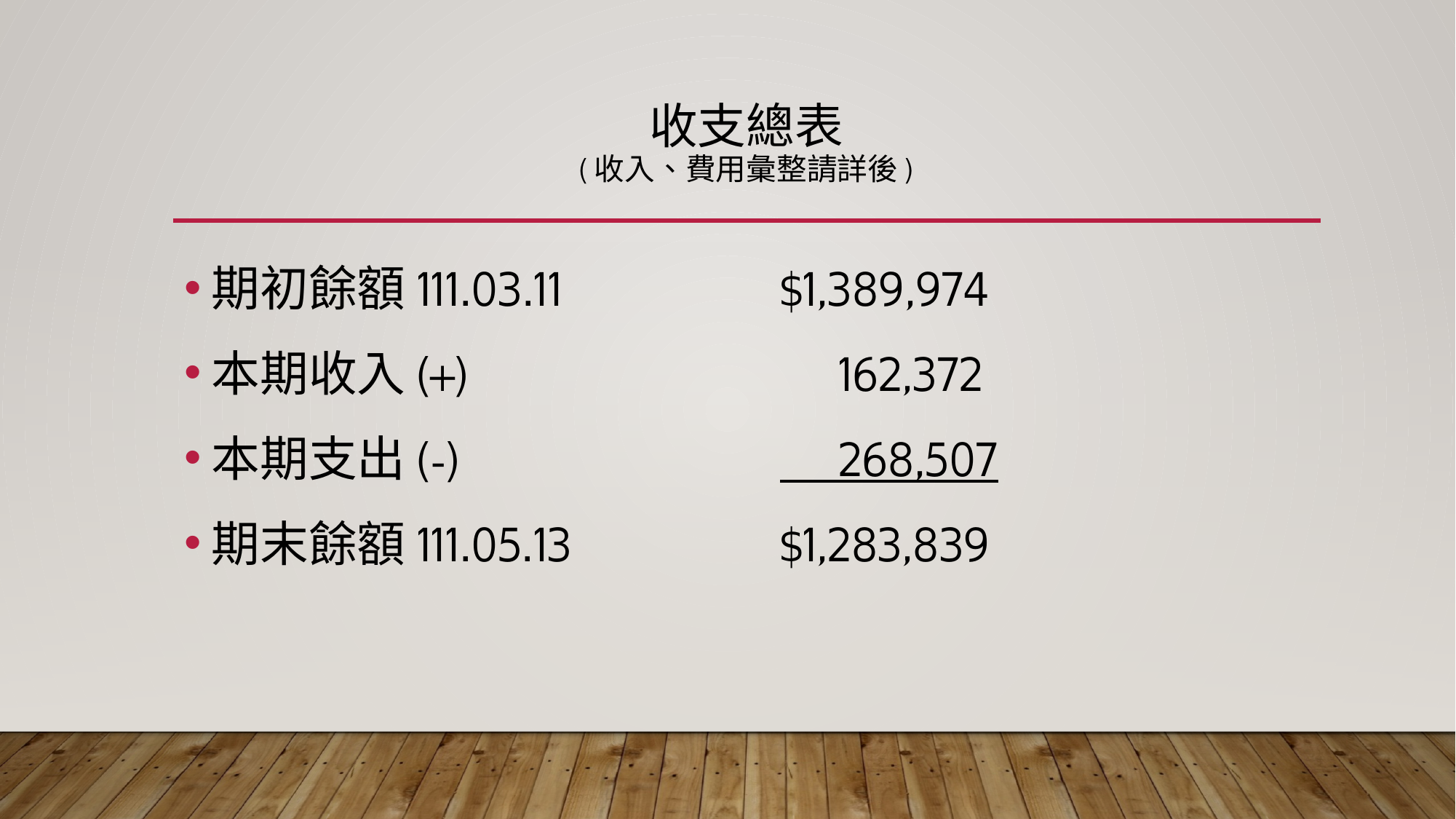

# 收支總表 (收入、費用彙整請詳後)
期初餘額111.03.11
本期收入(+)
本期支出(-)
期末餘額111.05.13
$1,389,974
    162,372
    268,507
$1,283,839